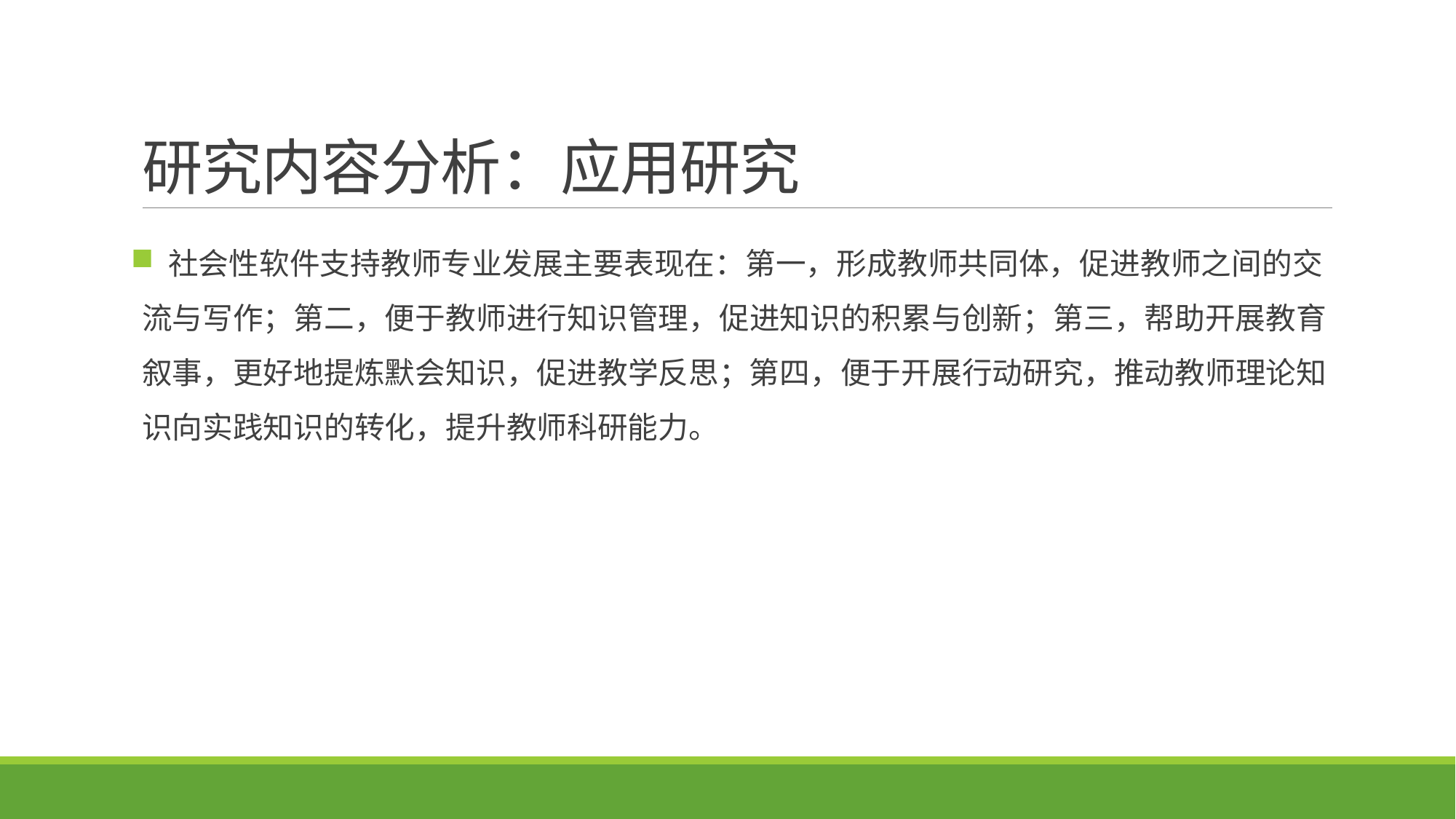

# 研究内容分析：应用研究
 社会性软件支持教师专业发展主要表现在：第一，形成教师共同体，促进教师之间的交流与写作；第二，便于教师进行知识管理，促进知识的积累与创新；第三，帮助开展教育叙事，更好地提炼默会知识，促进教学反思；第四，便于开展行动研究，推动教师理论知识向实践知识的转化，提升教师科研能力。